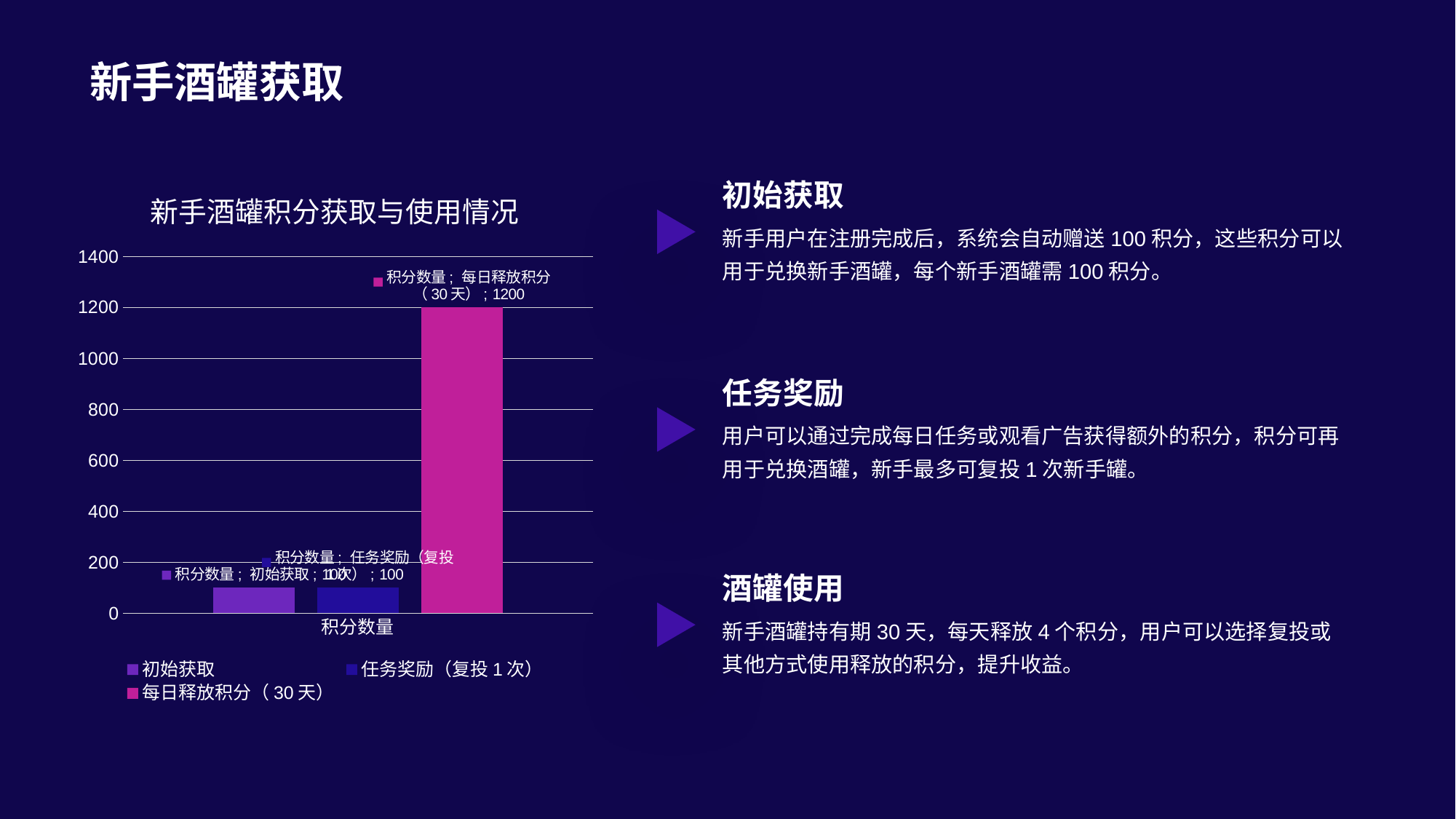

新手酒罐获取

### Chart: 新手酒罐积分获取与使用情况

| Category | 初始获取 | 任务奖励（复投1次） | 每日释放积分（30天） |
|---|---|---|---|
| 积分数量 | 100.0 | 100.0 | 1200.0 |
初始获取
新手用户在注册完成后，系统会自动赠送100积分，这些积分可以用于兑换新手酒罐，每个新手酒罐需100积分。

任务奖励
用户可以通过完成每日任务或观看广告获得额外的积分，积分可再用于兑换酒罐，新手最多可复投1次新手罐。

酒罐使用
新手酒罐持有期30天，每天释放4个积分，用户可以选择复投或其他方式使用释放的积分，提升收益。